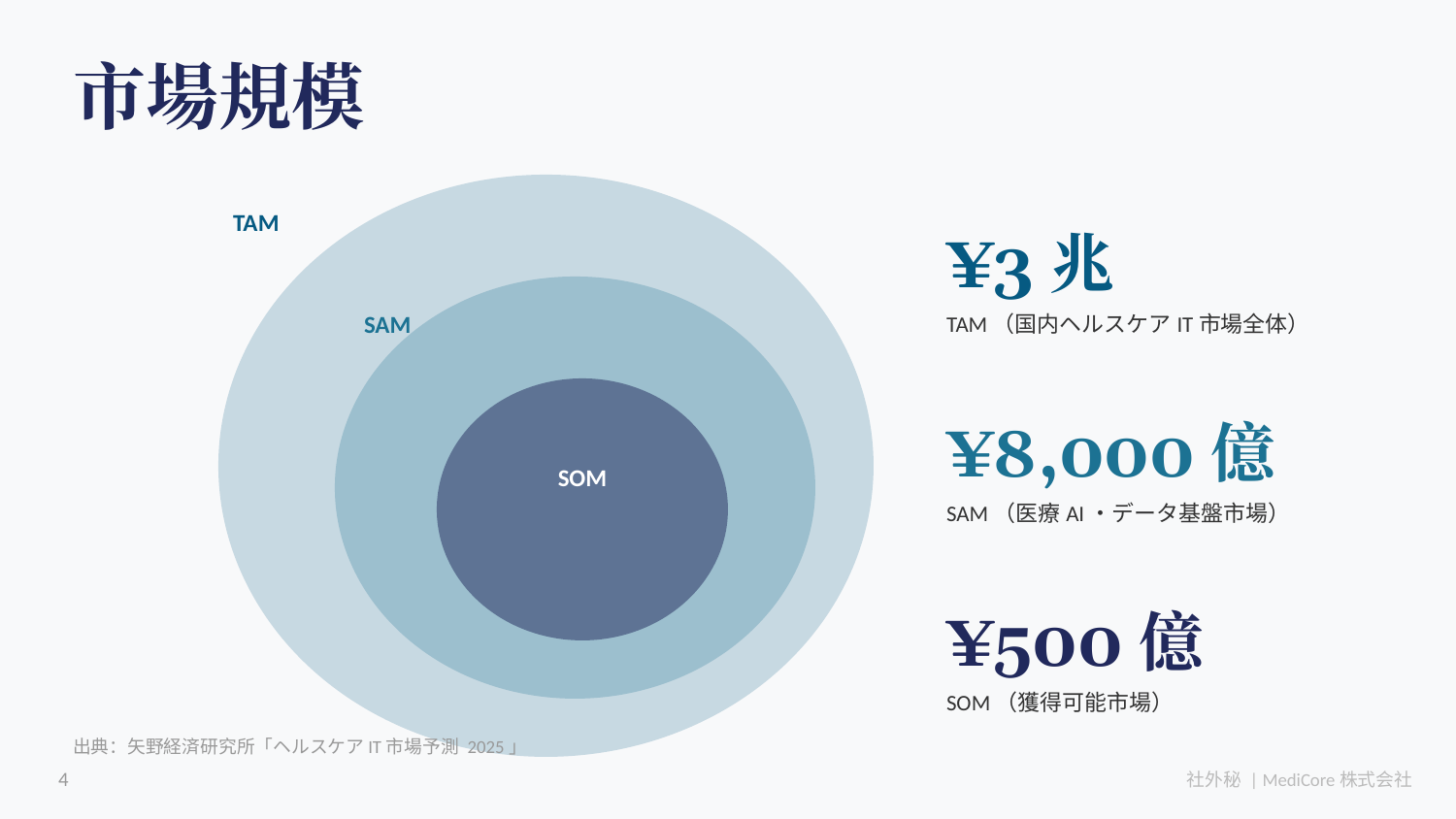

市場規模

TAM
¥3兆

SAM
TAM（国内ヘルスケアIT市場全体）

¥8,000億
SOM
SAM（医療AI・データ基盤市場）
¥500億
SOM（獲得可能市場）
出典：矢野経済研究所「ヘルスケアIT市場予測 2025」
4
社外秘 | MediCore株式会社